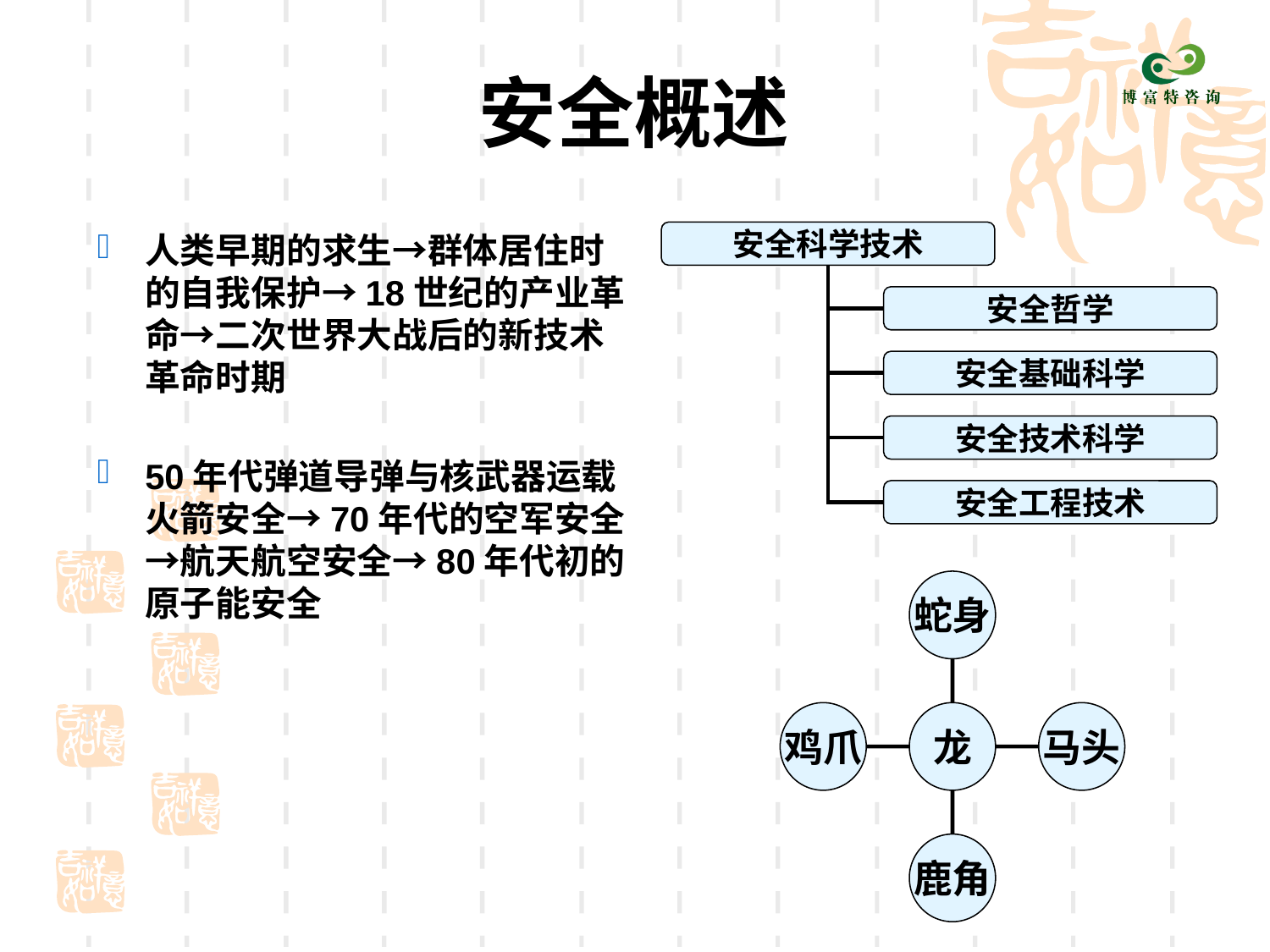

# 安全概述
人类早期的求生→群体居住时的自我保护→18世纪的产业革命→二次世界大战后的新技术革命时期

50年代弹道导弹与核武器运载火箭安全→70年代的空军安全→航天航空安全→80年代初的原子能安全

安全科学技术
安全哲学
安全基础科学
安全技术科学
安全工程技术

蛇身

鸡爪
龙
马头

鹿角
8